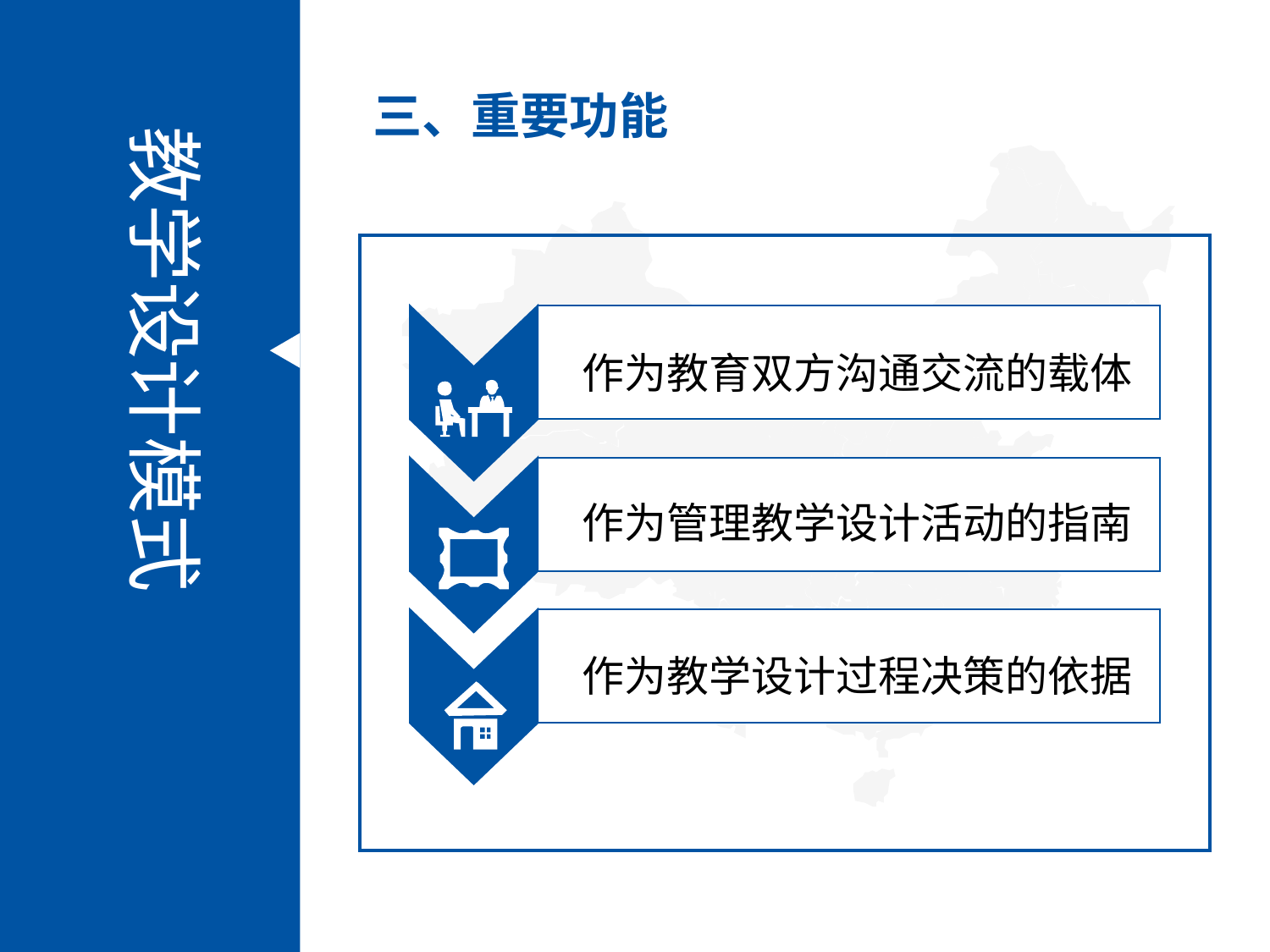

三、重要功能
教学设计模式

作为教育双方沟通交流的载体

作为管理教学设计活动的指南

作为教学设计过程决策的依据